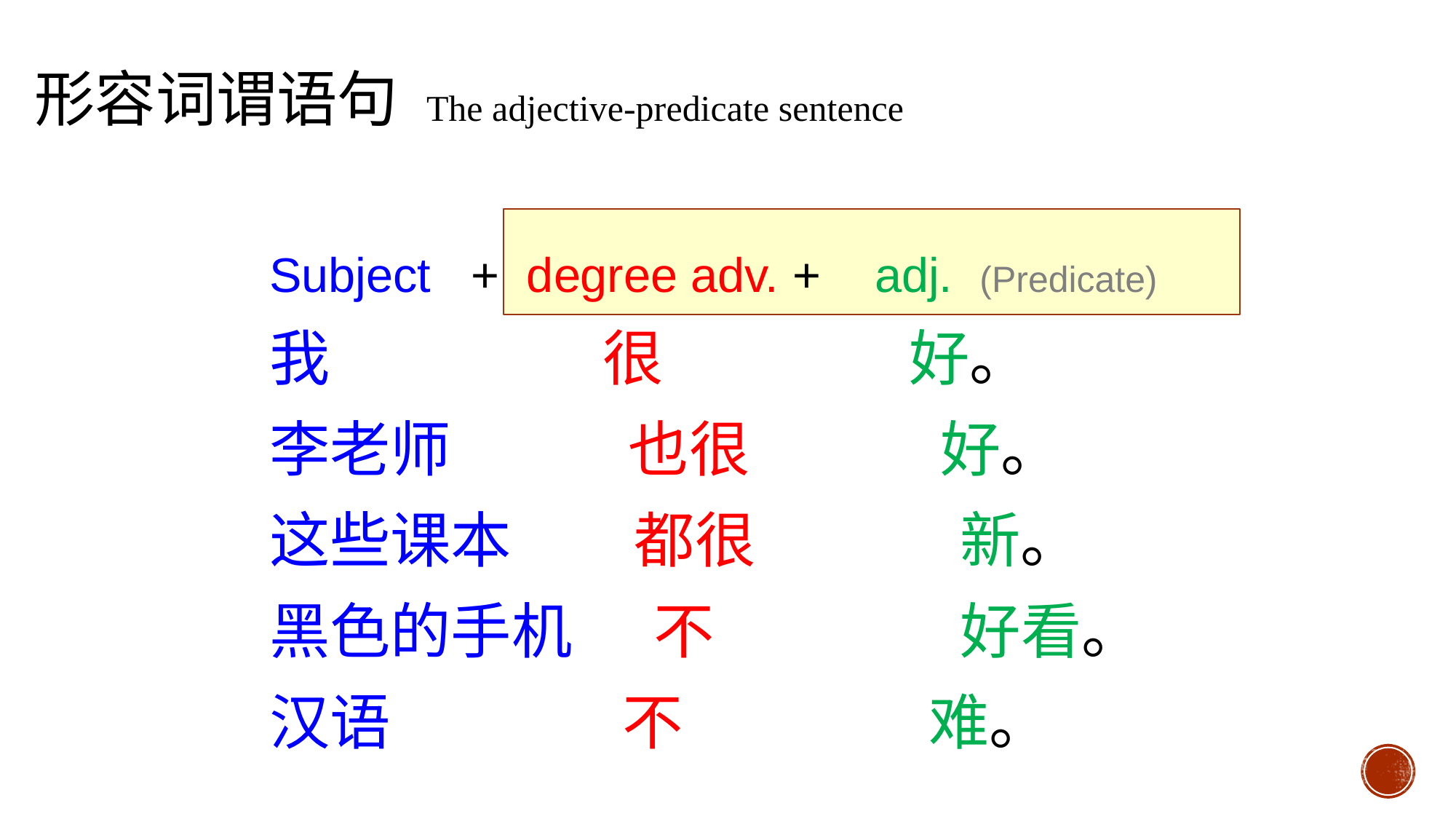

形容词谓语句 The adjective-predicate sentence
Subject   +  degree adv. +    adj.  (Predicate)
我                    很                  好。
李老师             也很              好。
这些课本         都很               新。
黑色的手机      不                  好看。
汉语                 不                  难。